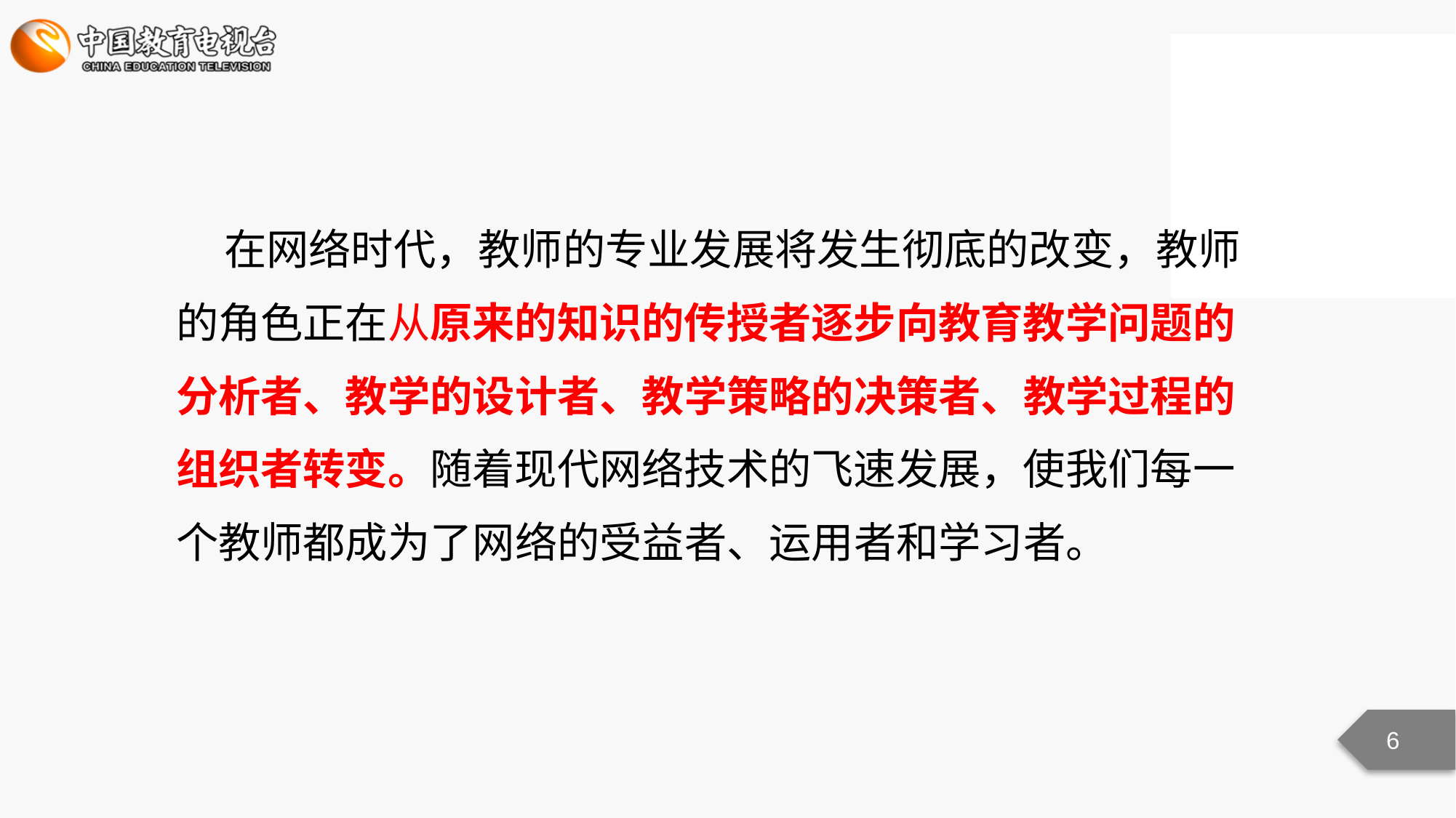

在网络时代，教师的专业发展将发生彻底的改变，教师的角色正在从原来的知识的传授者逐步向教育教学问题的分析者、教学的设计者、教学策略的决策者、教学过程的组织者转变。随着现代网络技术的飞速发展，使我们每一个教师都成为了网络的受益者、运用者和学习者。